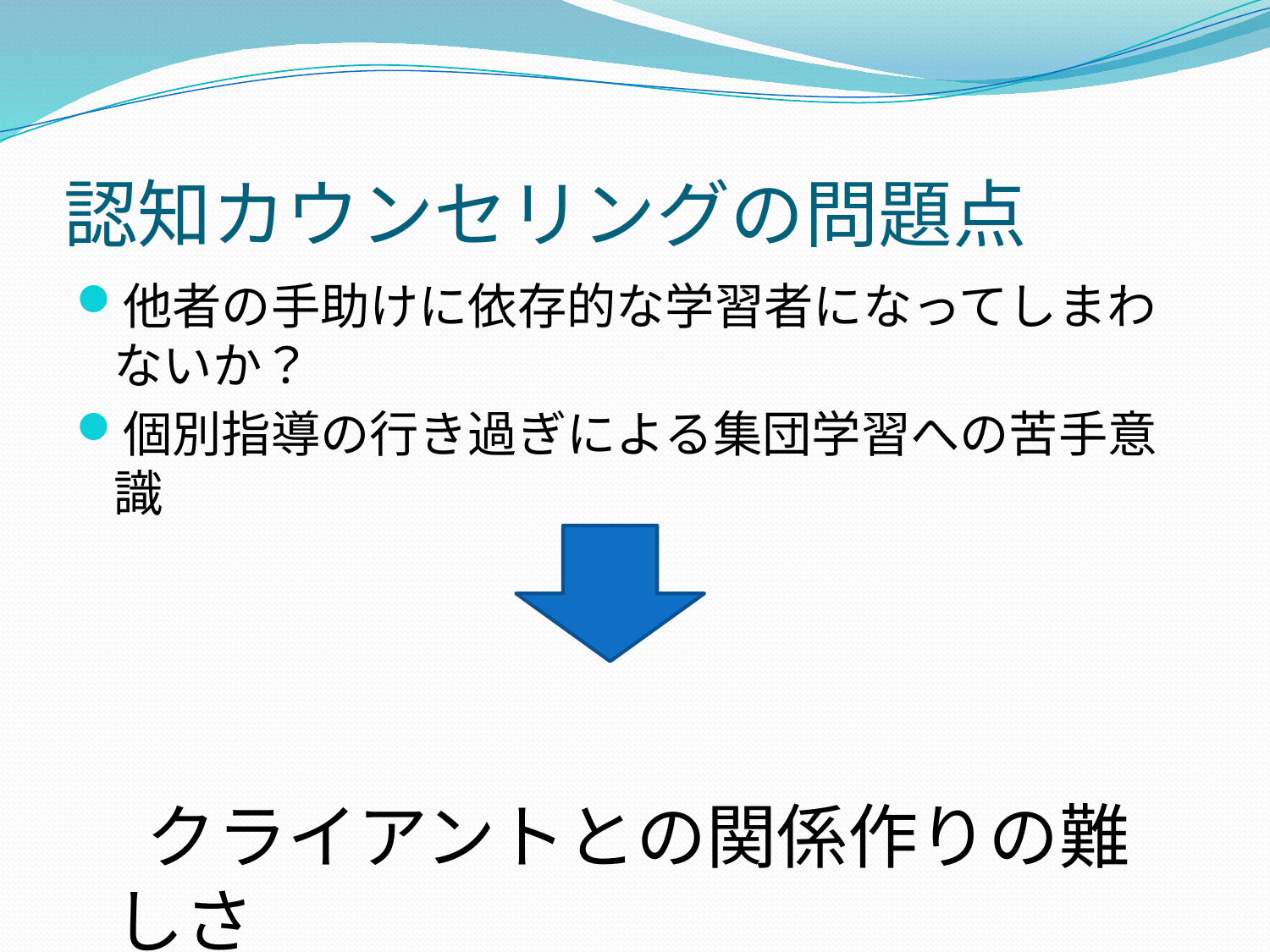

# 認知カウンセリングの問題点
他者の手助けに依存的な学習者になってしまわないか？
個別指導の行き過ぎによる集団学習への苦手意識

　クライアントとの関係作りの難しさ